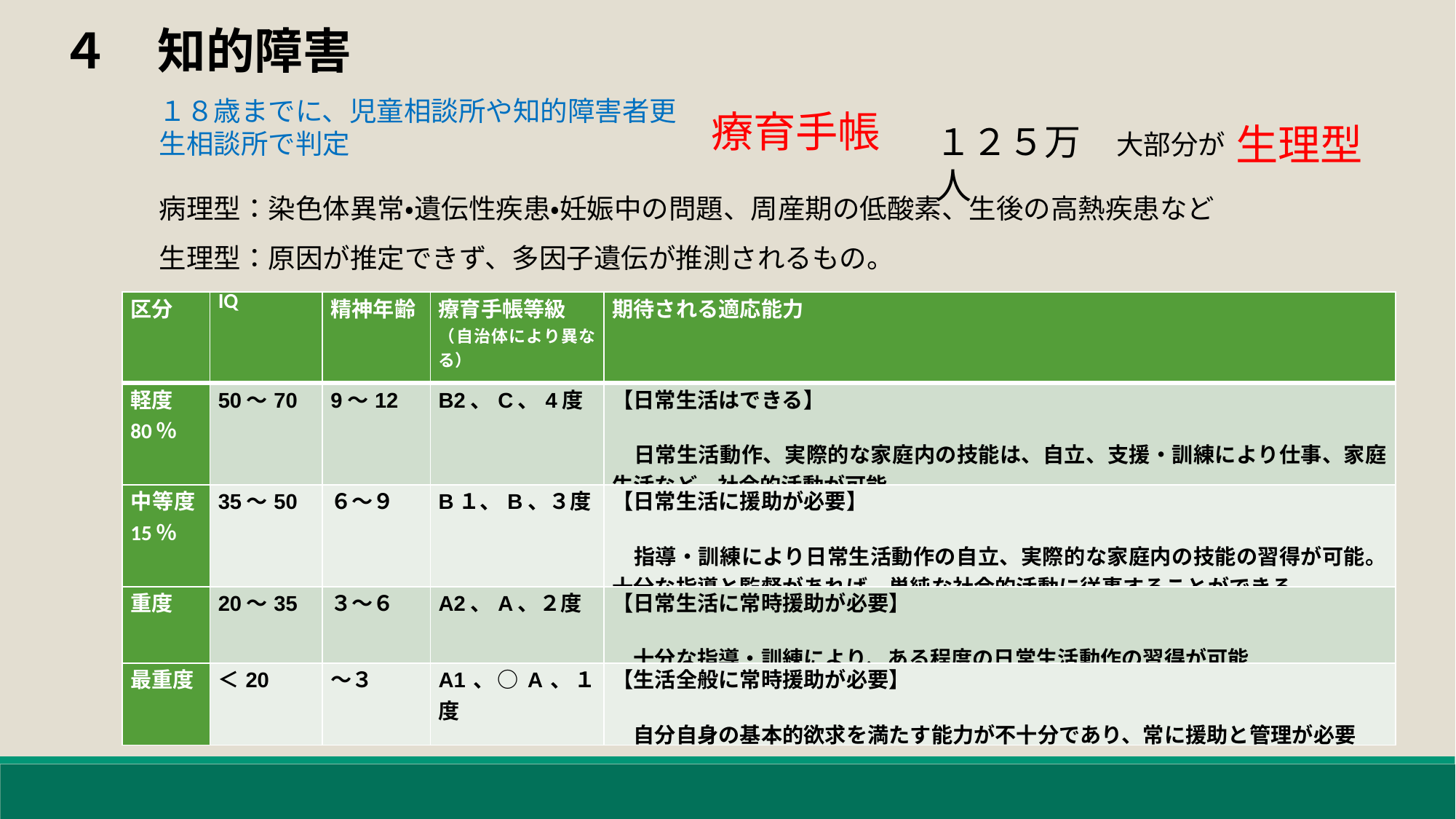

４　知的障害
１８歳までに、児童相談所や知的障害者更生相談所で判定
療育手帳
生理型
１２５万人
大部分が
病理型：染色体異常・遺伝性疾患・妊娠中の問題、周産期の低酸素、生後の高熱疾患など
生理型：原因が推定できず、多因子遺伝が推測されるもの。
| 区分 | IQ | 精神年齢 | 療育手帳等級 （自治体により異なる） | 期待される適応能力 |
| --- | --- | --- | --- | --- |
| 軽度 80％ | 50～70 | 9～12 | B2、C、4度 | 【日常生活はできる】 　日常生活動作、実際的な家庭内の技能は、自立、支援・訓練により仕事、家庭生活など、社会的活動が可能 |
| 中等度15％ | 35～50 | ６～９ | B１、B、３度 | 【日常生活に援助が必要】 　指導・訓練により日常生活動作の自立、実際的な家庭内の技能の習得が可能。十分な指導と監督があれば、単純な社会的活動に従事することができる |
| 重度 | 20～35 | ３～６ | A2、A、２度 | 【日常生活に常時援助が必要】 　十分な指導・訓練により、ある程度の日常生活動作の習得が可能 |
| 最重度 | ＜20 | ～３ | A1、○A、１度 | 【生活全般に常時援助が必要】 　自分自身の基本的欲求を満たす能力が不十分であり、常に援助と管理が必要 |